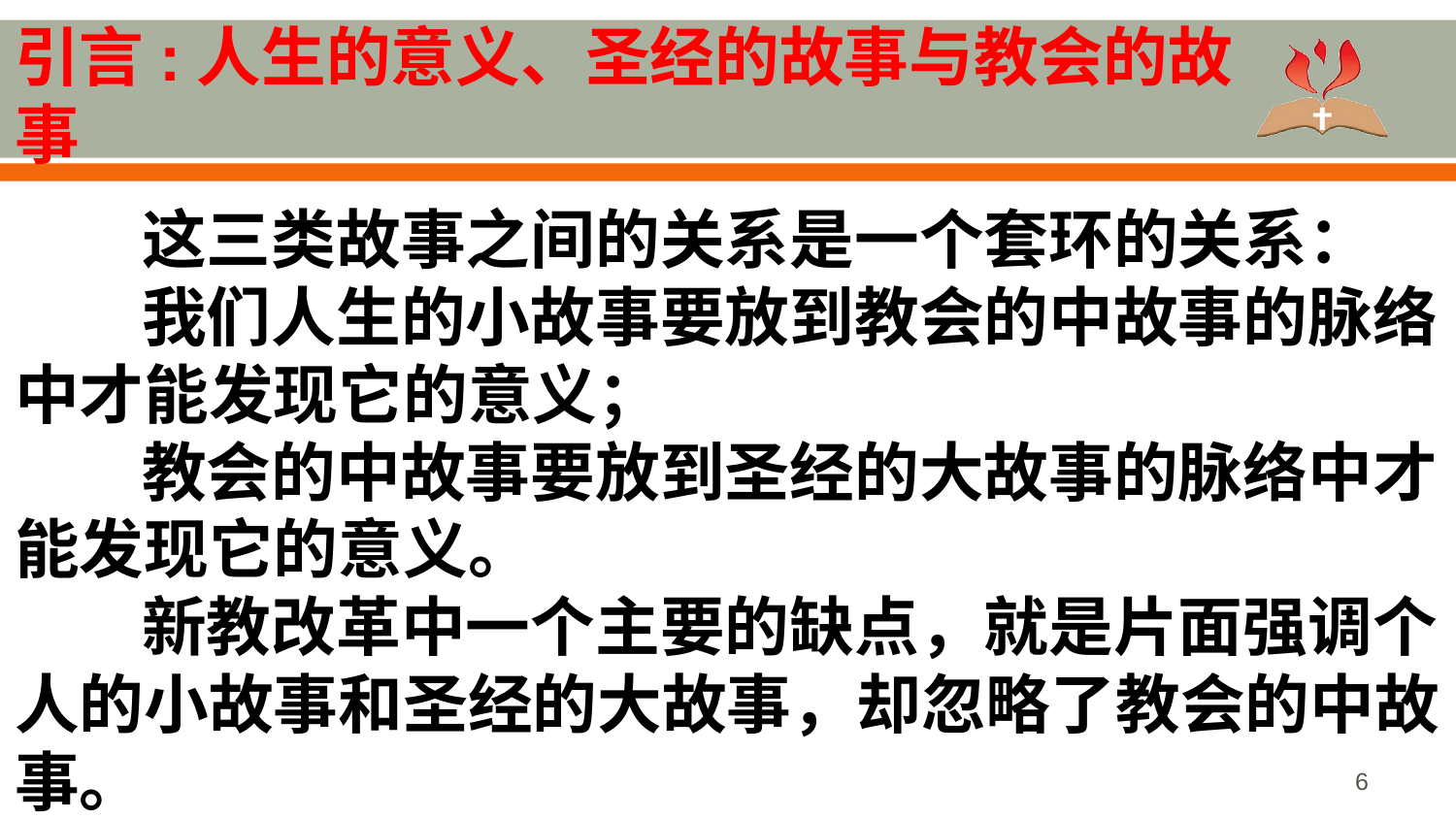

# 引言:人生的意义、圣经的故事与教会的故事
这三类故事之间的关系是一个套环的关系：
我们人生的小故事要放到教会的中故事的脉络中才能发现它的意义；
教会的中故事要放到圣经的大故事的脉络中才能发现它的意义。
新教改革中一个主要的缺点，就是片面强调个人的小故事和圣经的大故事，却忽略了教会的中故事。

6